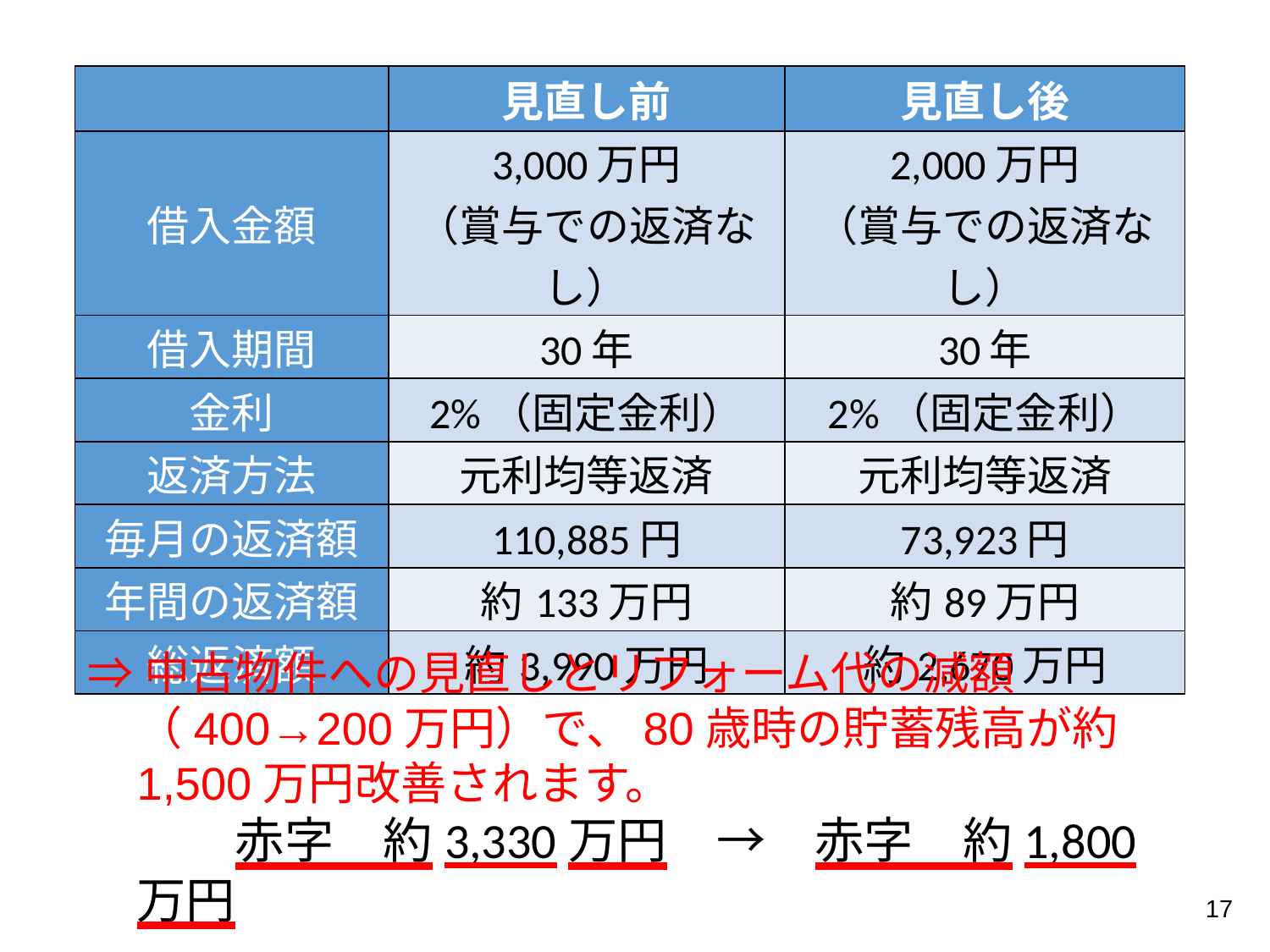

|  | 見直し前 | 見直し後 |
| --- | --- | --- |
| 借入金額 | 3,000万円 （賞与での返済なし） | 2,000万円 （賞与での返済なし） |
| 借入期間 | 30年 | 30年 |
| 金利 | 2%（固定金利） | 2%（固定金利） |
| 返済方法 | 元利均等返済 | 元利均等返済 |
| 毎月の返済額 | 110,885円 | 73,923円 |
| 年間の返済額 | 約133万円 | 約89万円 |
| 総返済額 | 約3,990万円 | 約2,670万円 |
⇒中古物件への見直しとリフォーム代の減額（400→200万円）で、80歳時の貯蓄残高が約1,500万円改善されます。
　　　赤字　約3,330万円　→　赤字　約1,800万円
17